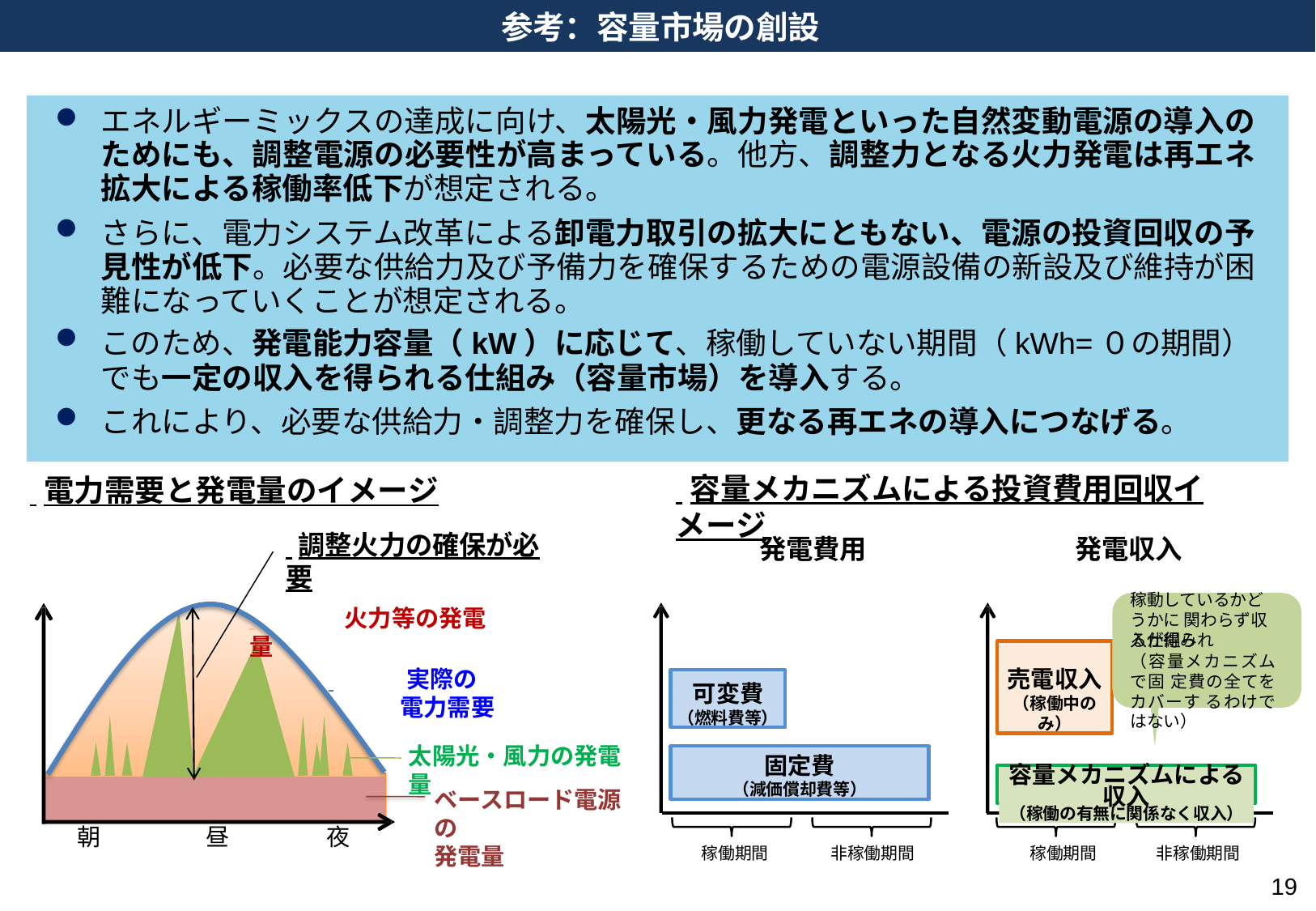

# 参考：容量市場の創設
エネルギーミックスの達成に向け、太陽光・風力発電といった自然変動電源の導入の ためにも、調整電源の必要性が高まっている。他方、調整力となる火力発電は再エネ 拡大による稼働率低下が想定される。
さらに、電力システム改革による卸電力取引の拡大にともない、電源の投資回収の予 見性が低下。必要な供給力及び予備力を確保するための電源設備の新設及び維持が困 難になっていくことが想定される。
このため、発電能力容量（kW）に応じて、稼働していない期間（kWh=０の期間）
でも一定の収入を得られる仕組み（容量市場）を導入する。
これにより、必要な供給力・調整力を確保し、更なる再エネの導入につなげる。
 容量メカニズムによる投資費用回収イメージ
 電力需要と発電量のイメージ
 調整火力の確保が必要
発電費用
発電収入
稼動しているかどうかに 関わらず収入が得られ

 	火力等の発電量

る仕組み
（容量メカニズムで固 定費の全てをカバーす るわけではない）
売電収入
（稼働中のみ）

 	 実際の
電力需要
可変費
（燃料費等）

太陽光・風力の発電量

固定費
（減価償却費等）

容量メカニズムによる収入
（稼働の有無に関係なく収入）

ベースロード電源の
発電量

朝
昼
夜
稼働期間
非稼働期間
稼働期間
非稼働期間
19